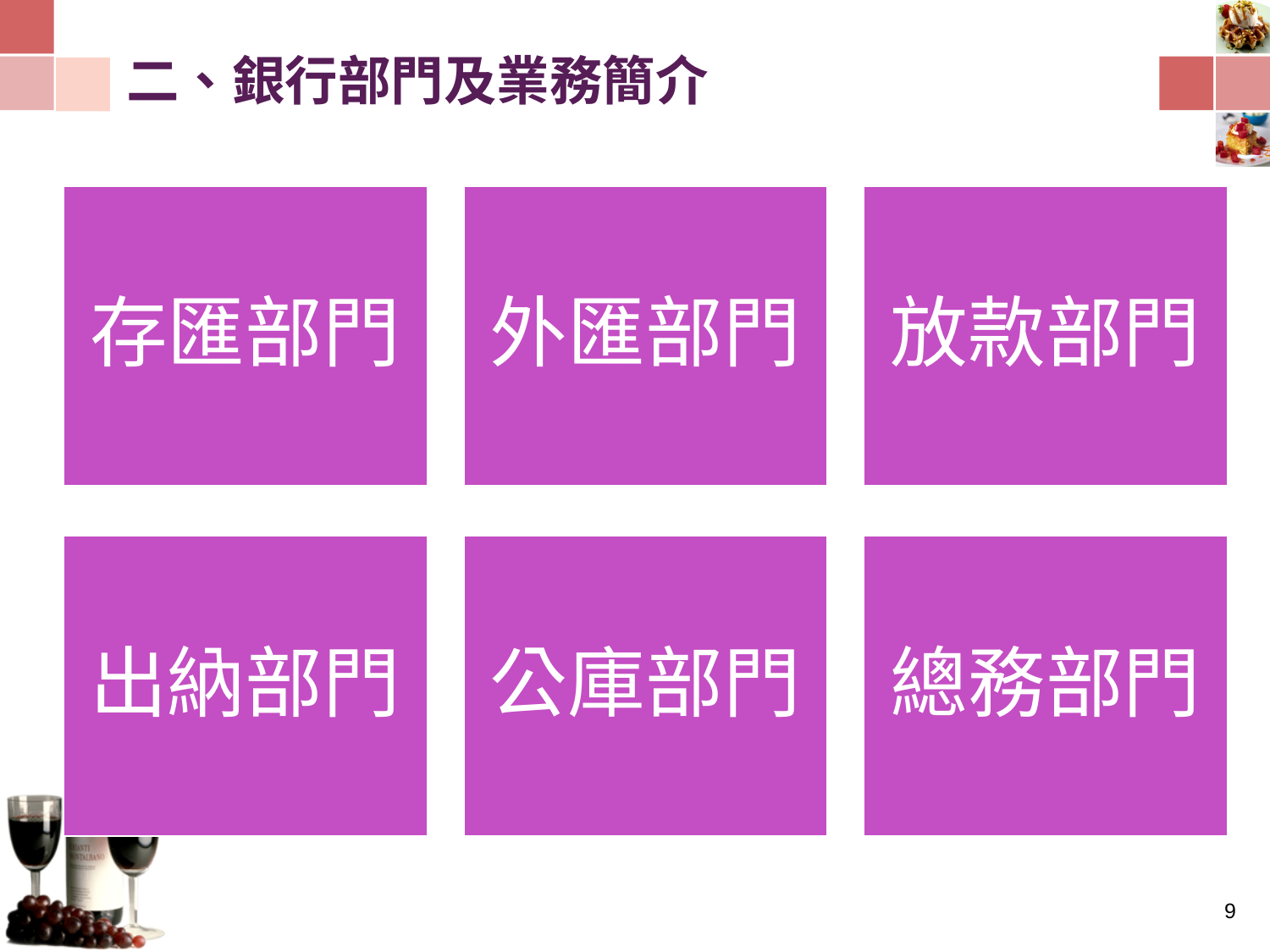

# 二、銀行部門及業務簡介
存匯部門
外匯部門
放款部門
出納部門
公庫部門
總務部門
9